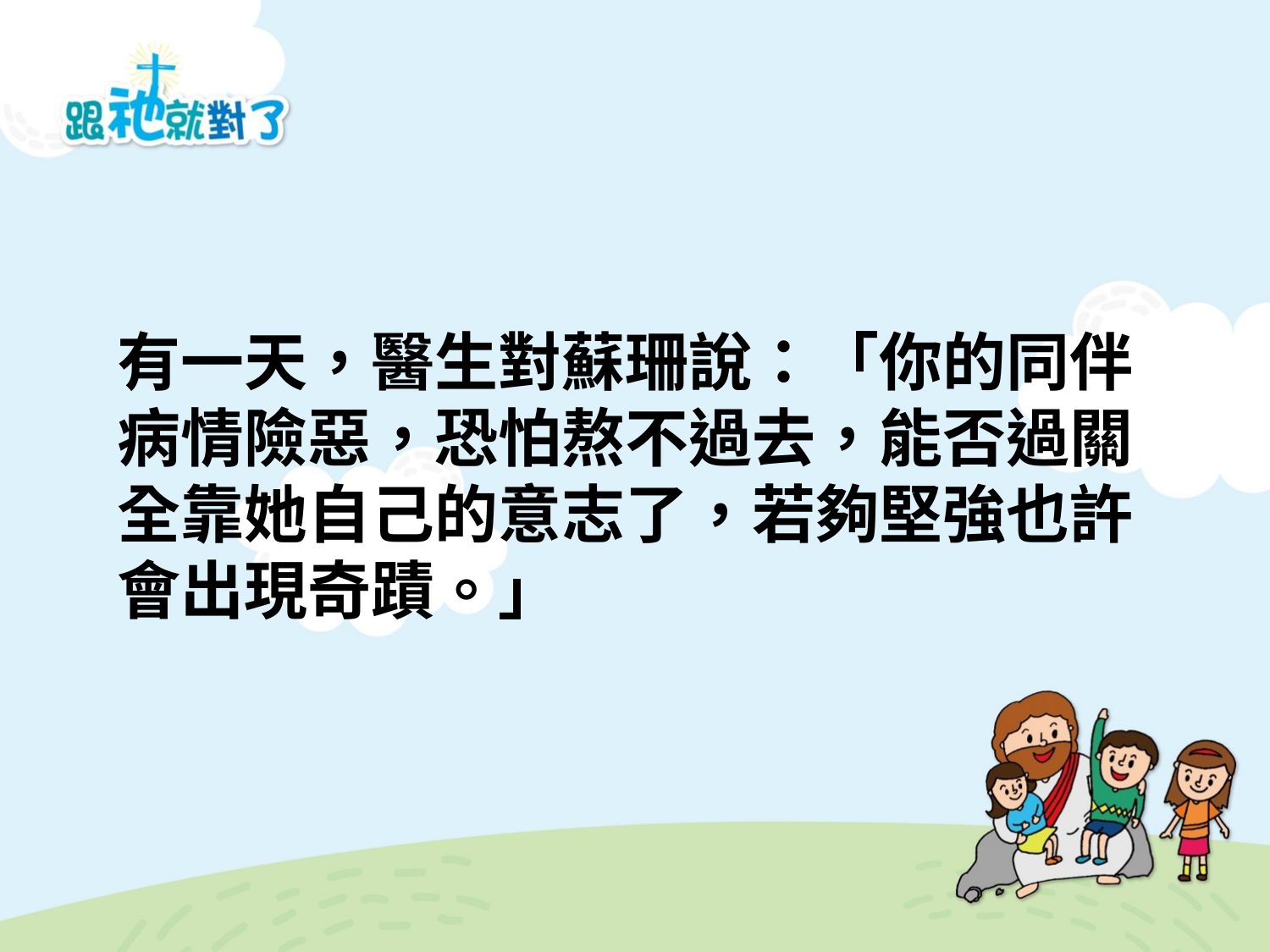

有一天，醫生對蘇珊說：「你的同伴病情險惡，恐怕熬不過去，能否過關全靠她自己的意志了，若夠堅強也許會出現奇蹟。」